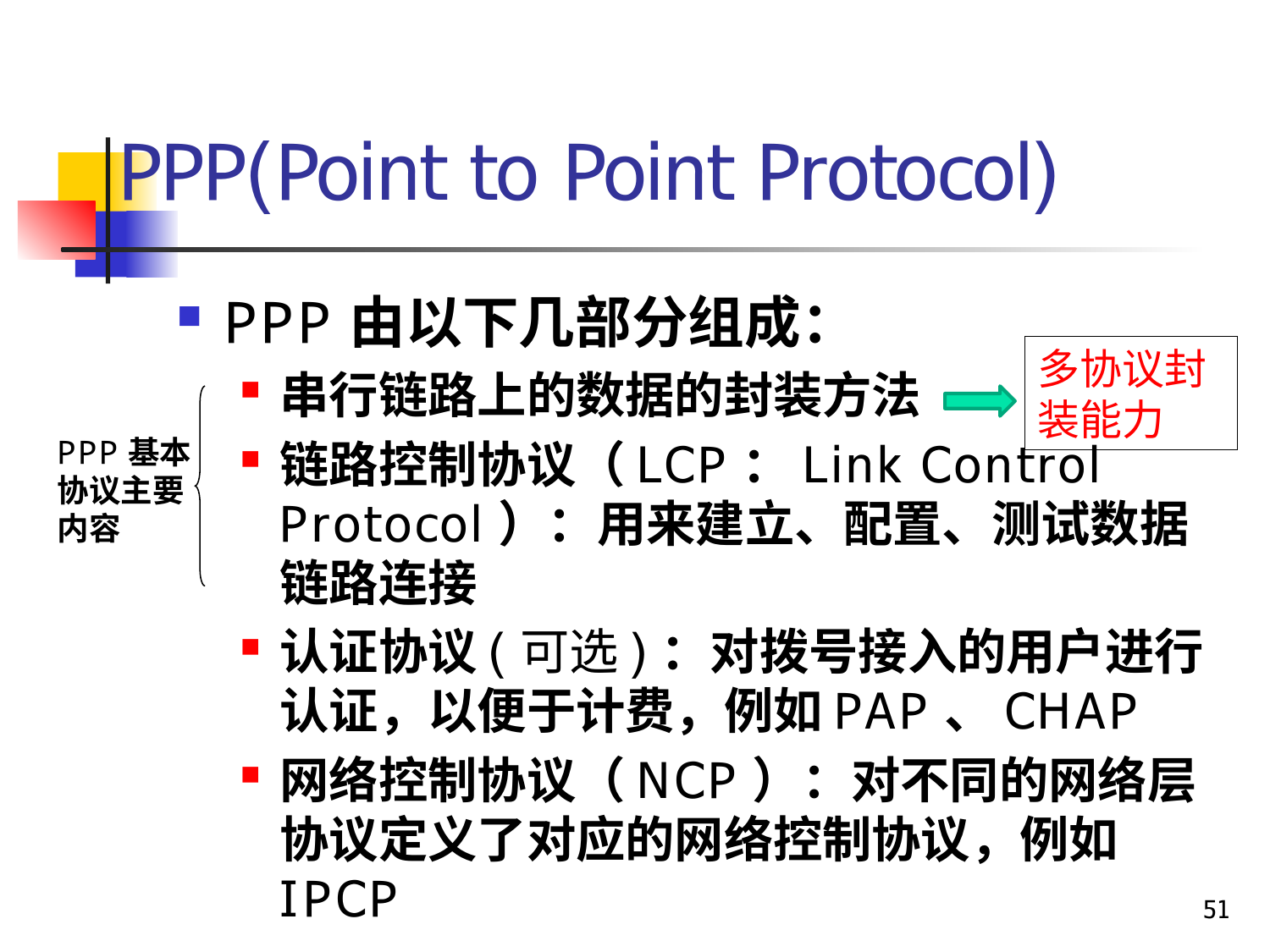

# PPP(Point to Point Protocol)
PPP由以下几部分组成：
串行链路上的数据的封装方法
链路控制协议（LCP：Link Control Protocol）：用来建立、配置、测试数据链路连接
认证协议(可选)：对拨号接入的用户进行认证，以便于计费，例如PAP、CHAP
网络控制协议（NCP）：对不同的网络层协议定义了对应的网络控制协议，例如IPCP
多协议封装能力

PPP基本协议主要内容
51